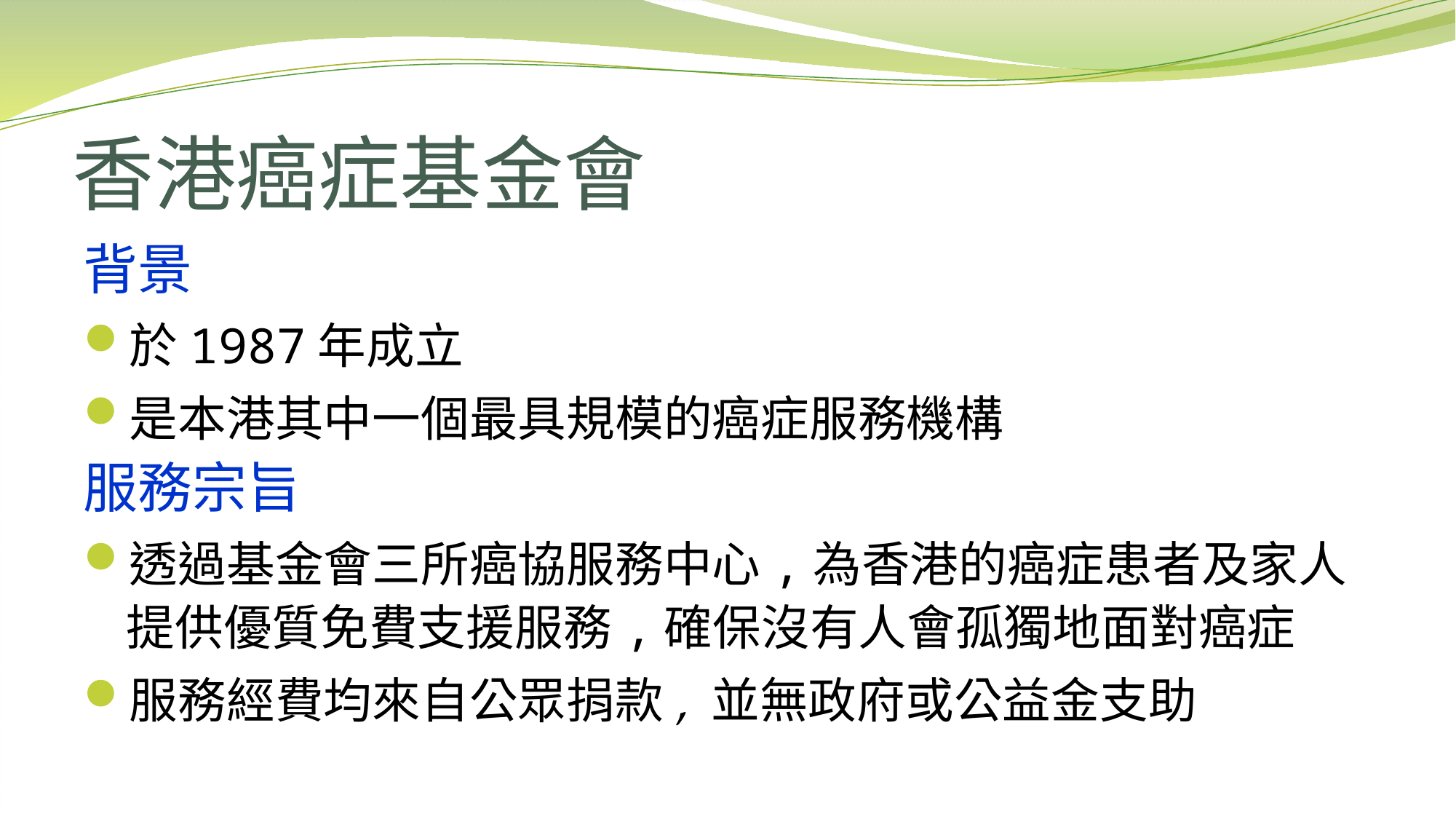

# 香港癌症基金會
背景
於1987年成立
是本港其中一個最具規模的癌症服務機構
服務宗旨
透過基金會三所癌協服務中心,為香港的癌症患者及家人提供優質免費支援服務,確保沒有人會孤獨地面對癌症
服務經費均來自公眾捐款, 並無政府或公益金支助